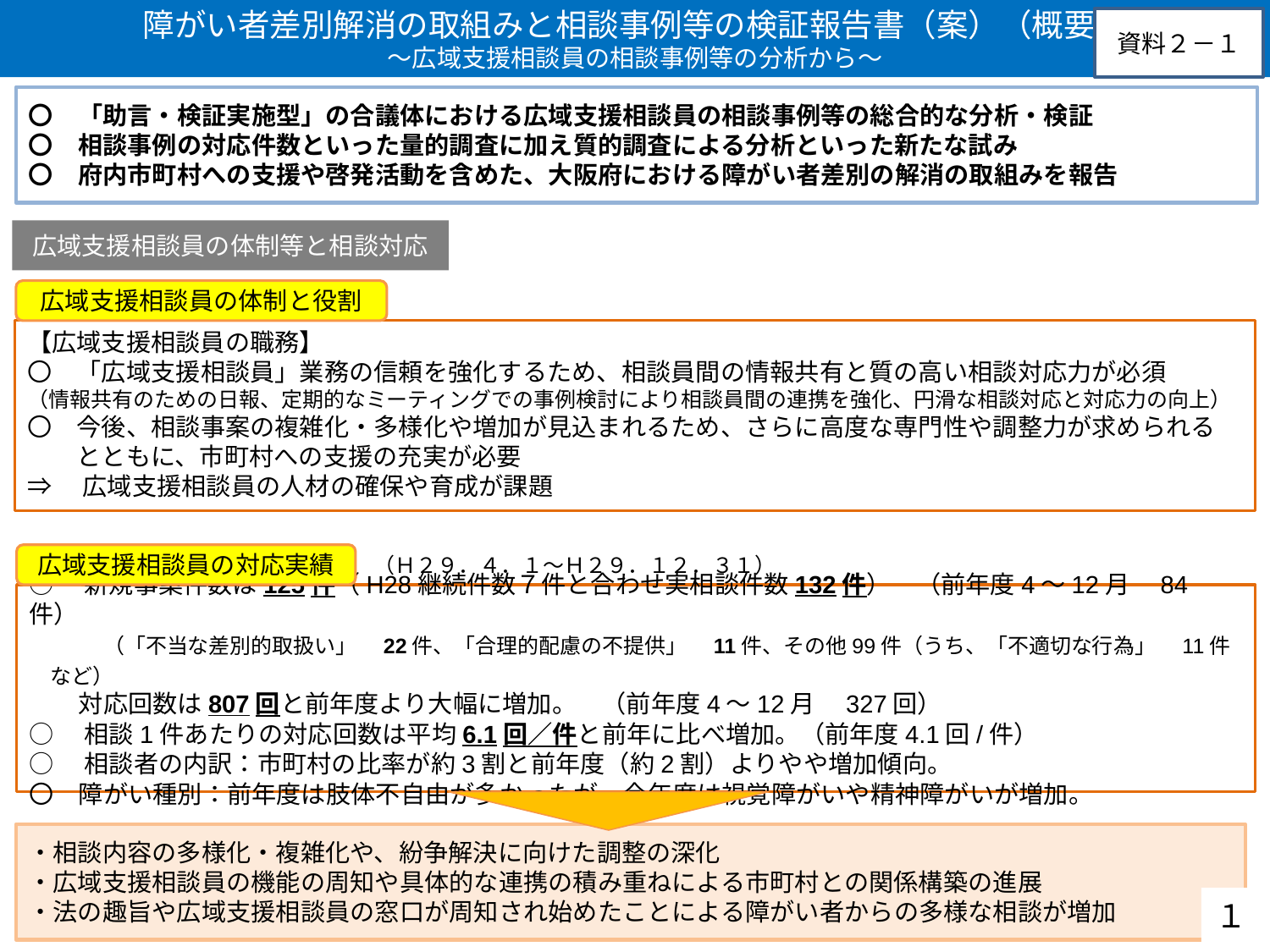

障がい者差別解消の取組みと相談事例等の検証報告書（案）（概要）
～広域支援相談員の相談事例等の分析から～
資料２－１
〇　「助言・検証実施型」の合議体における広域支援相談員の相談事例等の総合的な分析・検証
〇　相談事例の対応件数といった量的調査に加え質的調査による分析といった新たな試み
〇　府内市町村への支援や啓発活動を含めた、大阪府における障がい者差別の解消の取組みを報告
広域支援相談員の体制等と相談対応
広域支援相談員の体制と役割
【広域支援相談員の職務】
〇　「広域支援相談員」業務の信頼を強化するため、相談員間の情報共有と質の高い相談対応力が必須
（情報共有のための日報、定期的なミーティングでの事例検討により相談員間の連携を強化、円滑な相談対応と対応力の向上）
〇　今後、相談事案の複雑化・多様化や増加が見込まれるため、さらに高度な専門性や調整力が求められる
　　とともに、市町村への支援の充実が必要
⇒　広域支援相談員の人材の確保や育成が課題
広域支援相談員の対応実績
（Ｈ２９．４．１～Ｈ２９．１２．３１）
○　新規事案件数は125件（H28継続件数７件と合わせ実相談件数132件）　（前年度4～12月　84件）
　　　（「不当な差別的取扱い」　22件、「合理的配慮の不提供」　11件、その他99件（うち、「不適切な行為」　11件　など）
　　対応回数は807回と前年度より大幅に増加。　（前年度4～12月　327回）
○　相談1件あたりの対応回数は平均6.1回／件と前年に比べ増加。（前年度4.1回/件）
○　相談者の内訳：市町村の比率が約3割と前年度（約2割）よりやや増加傾向。
〇　障がい種別：前年度は肢体不自由が多かったが、今年度は視覚障がいや精神障がいが増加。

・相談内容の多様化・複雑化や、紛争解決に向けた調整の深化
・広域支援相談員の機能の周知や具体的な連携の積み重ねによる市町村との関係構築の進展
・法の趣旨や広域支援相談員の窓口が周知され始めたことによる障がい者からの多様な相談が増加
１